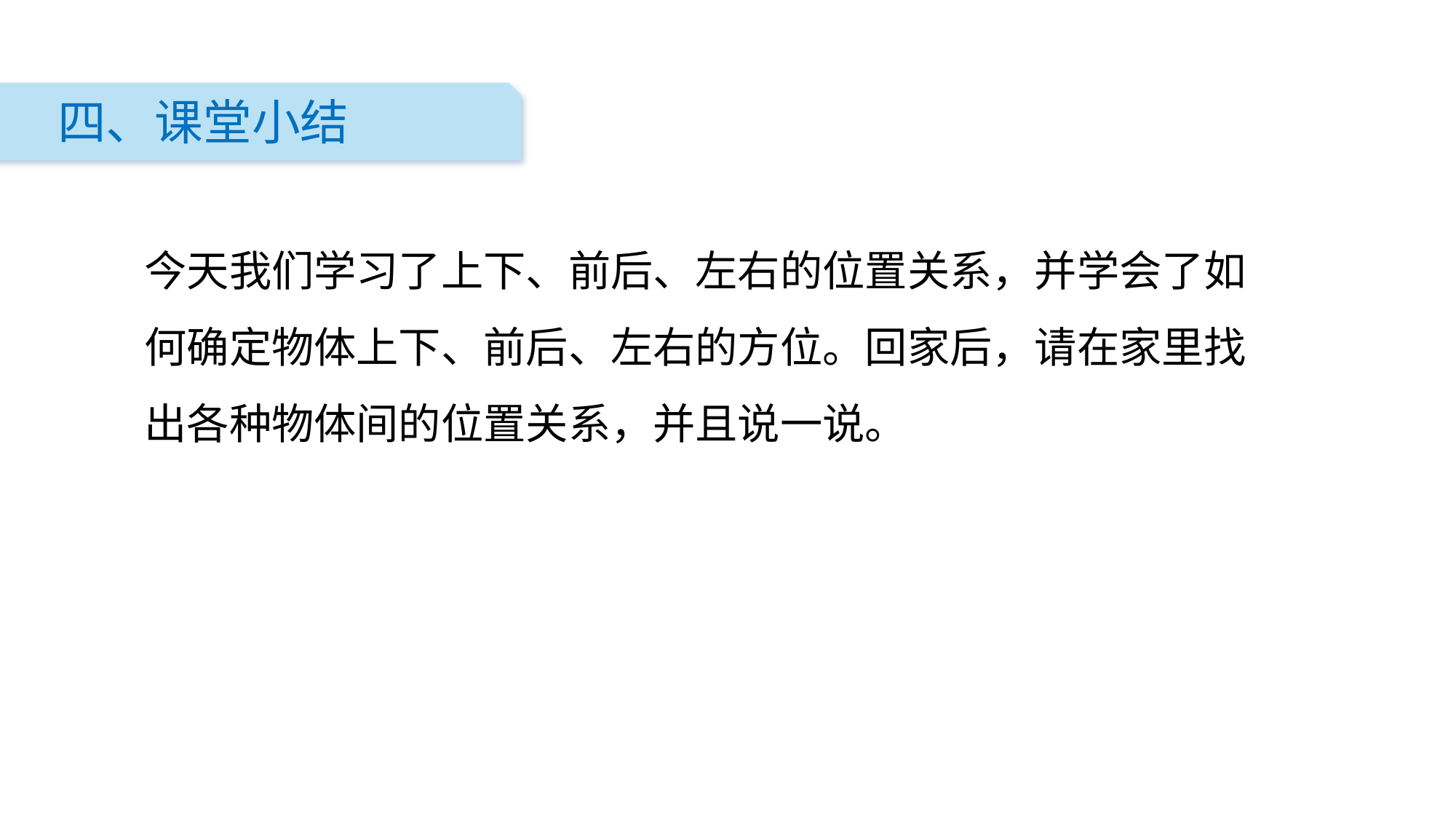

四、课堂小结
今天我们学习了上下、前后、左右的位置关系，并学会了如何确定物体上下、前后、左右的方位。回家后，请在家里找出各种物体间的位置关系，并且说一说。